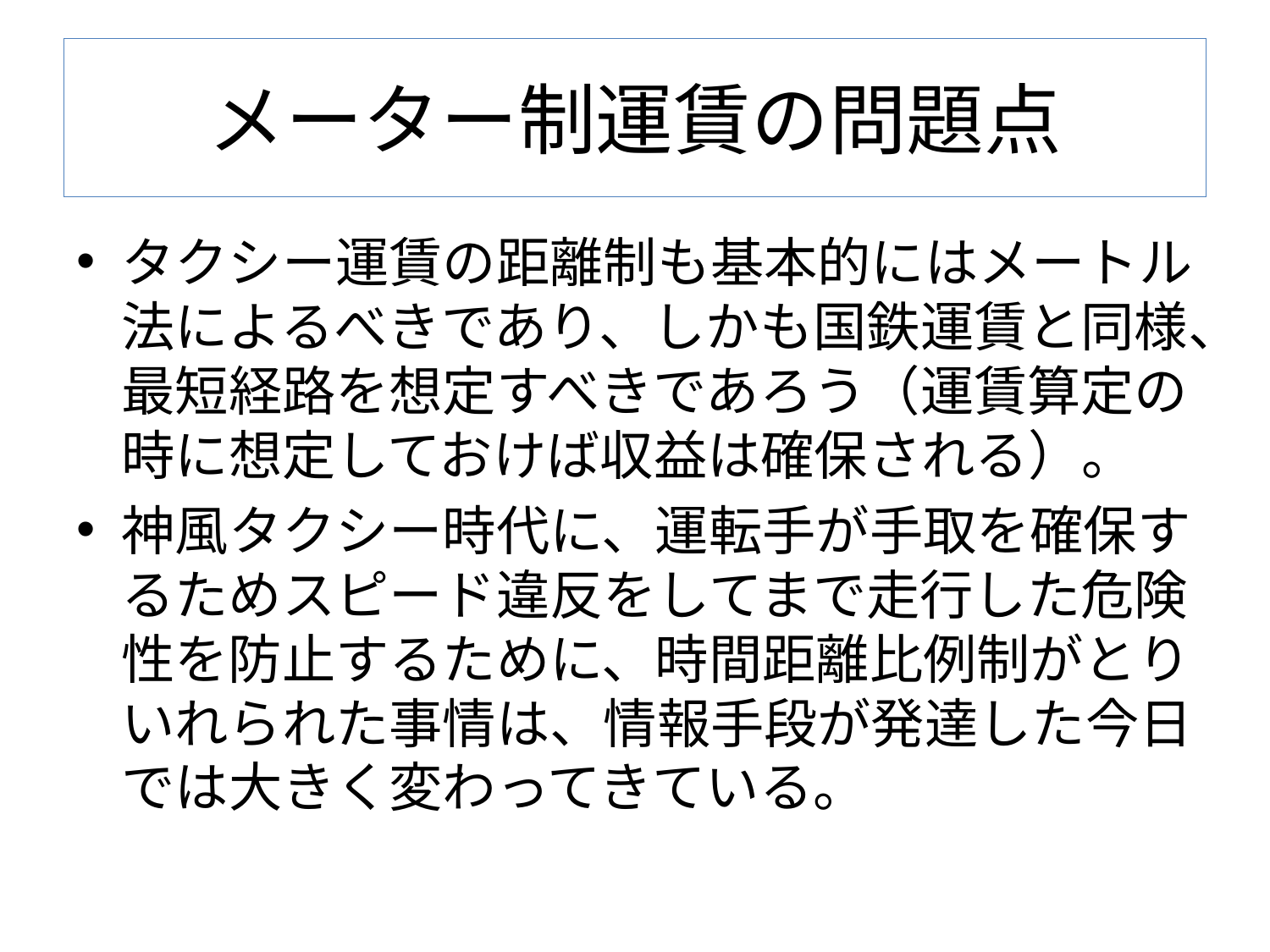

# メーター制運賃の問題点
タクシー運賃の距離制も基本的にはメートル法によるべきであり、しかも国鉄運賃と同様、最短経路を想定すべきであろう（運賃算定の時に想定しておけば収益は確保される）。
神風タクシー時代に、運転手が手取を確保するためスピード違反をしてまで走行した危険性を防止するために、時間距離比例制がとりいれられた事情は、情報手段が発達した今日では大きく変わってきている。